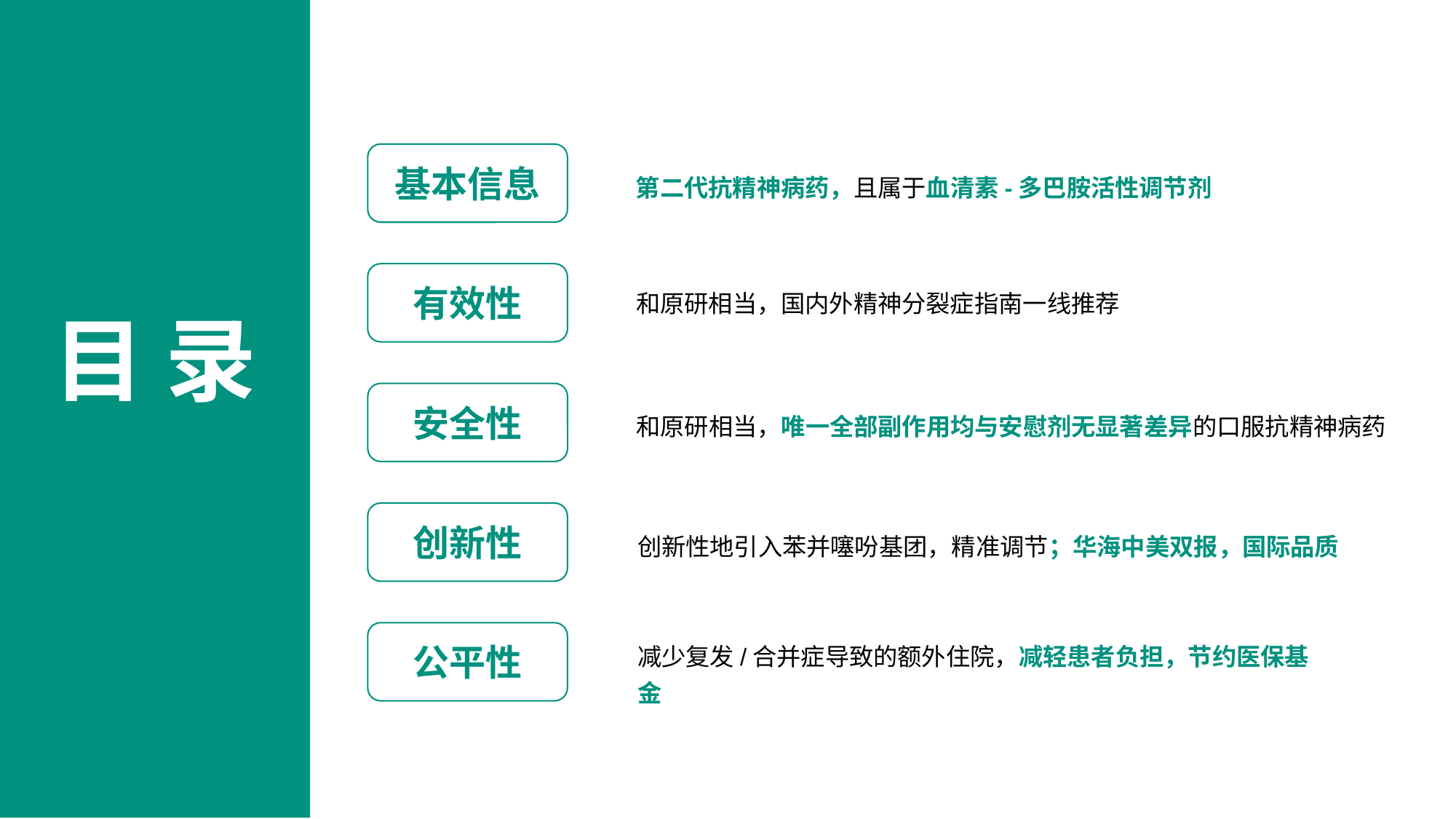

基本信息
第二代抗精神病药，且属于血清素-多巴胺活性调节剂
有效性
和原研相当，国内外精神分裂症指南一线推荐
目 录
安全性
和原研相当，唯一全部副作用均与安慰剂无显著差异的口服抗精神病药
创新性
创新性地引入苯并噻吩基团，精准调节；华海中美双报，国际品质
公平性
减少复发/合并症导致的额外住院，减轻患者负担，节约医保基金